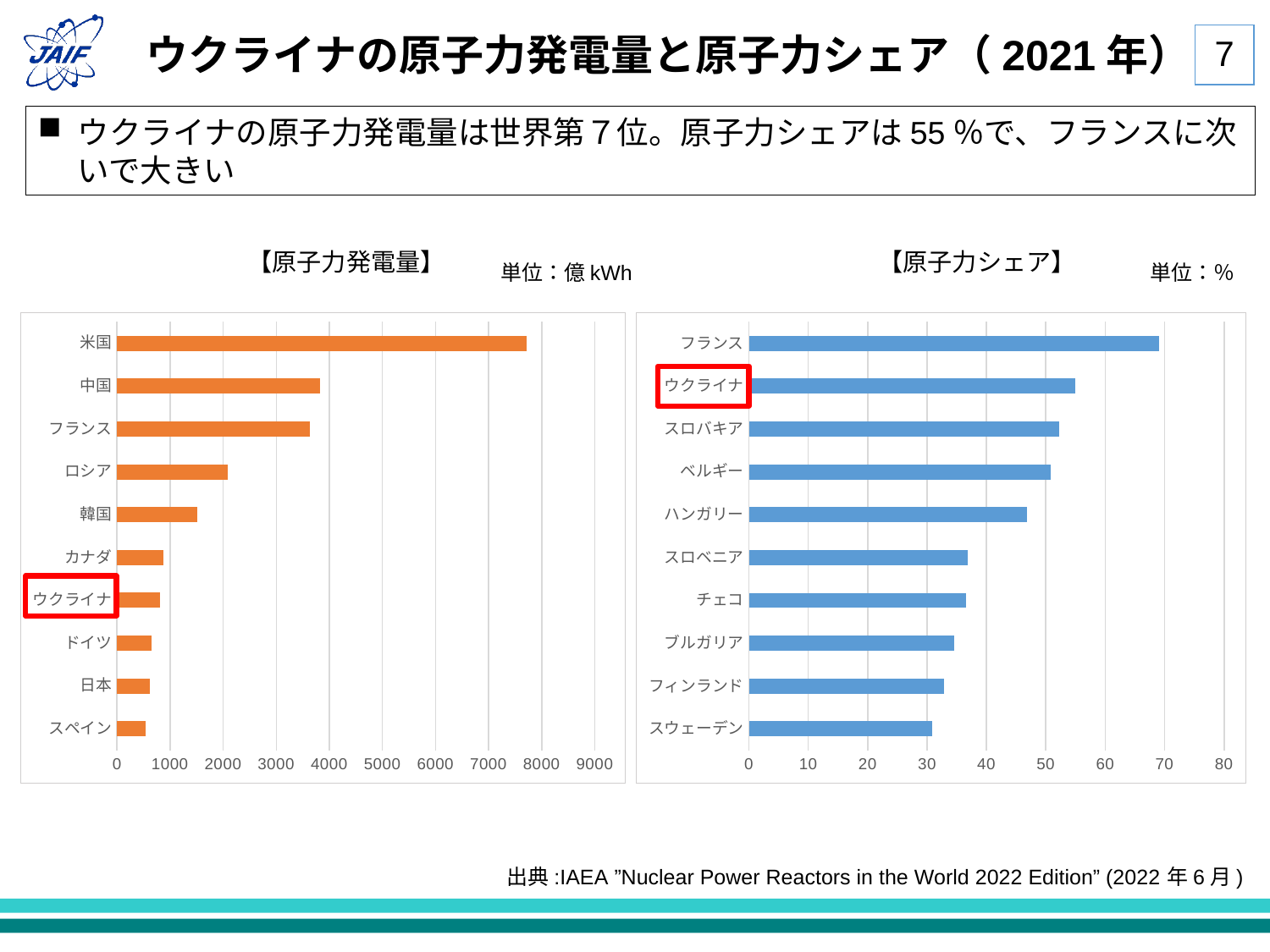

7
ウクライナの原子力発電量と原子力シェア（2021年）
ウクライナの原子力発電量は世界第７位。原子力シェアは55％で、フランスに次いで大きい
【原子力発電量】
【原子力シェア】
単位：億kWh
単位：％

### Chart

| Category |  |
|---|---|
| スペイン | 542.0 |
| 日本 | 613.0 |
| ドイツ | 654.0 |
| ウクライナ | 811.0 |
| カナダ | 868.0 |
| 韓国 | 1505.0 |
| ロシア | 2084.0 |
| フランス | 3634.0 |
| 中国 | 3832.0 |
| 米国 | 7716.0 |

### Chart

| Category |  |
|---|---|
| スウェーデン | 30.8 |
| フィンランド | 32.8 |
| ブルガリア | 34.6 |
| チェコ | 36.6 |
| スロベニア | 36.9 |
| ハンガリー | 46.8 |
| ベルギー | 50.8 |
| スロバキア | 52.3 |
| ウクライナ | 55.0 |
| フランス | 69.0 |
出典:IAEA ”Nuclear Power Reactors in the World 2022 Edition” (2022年6月)